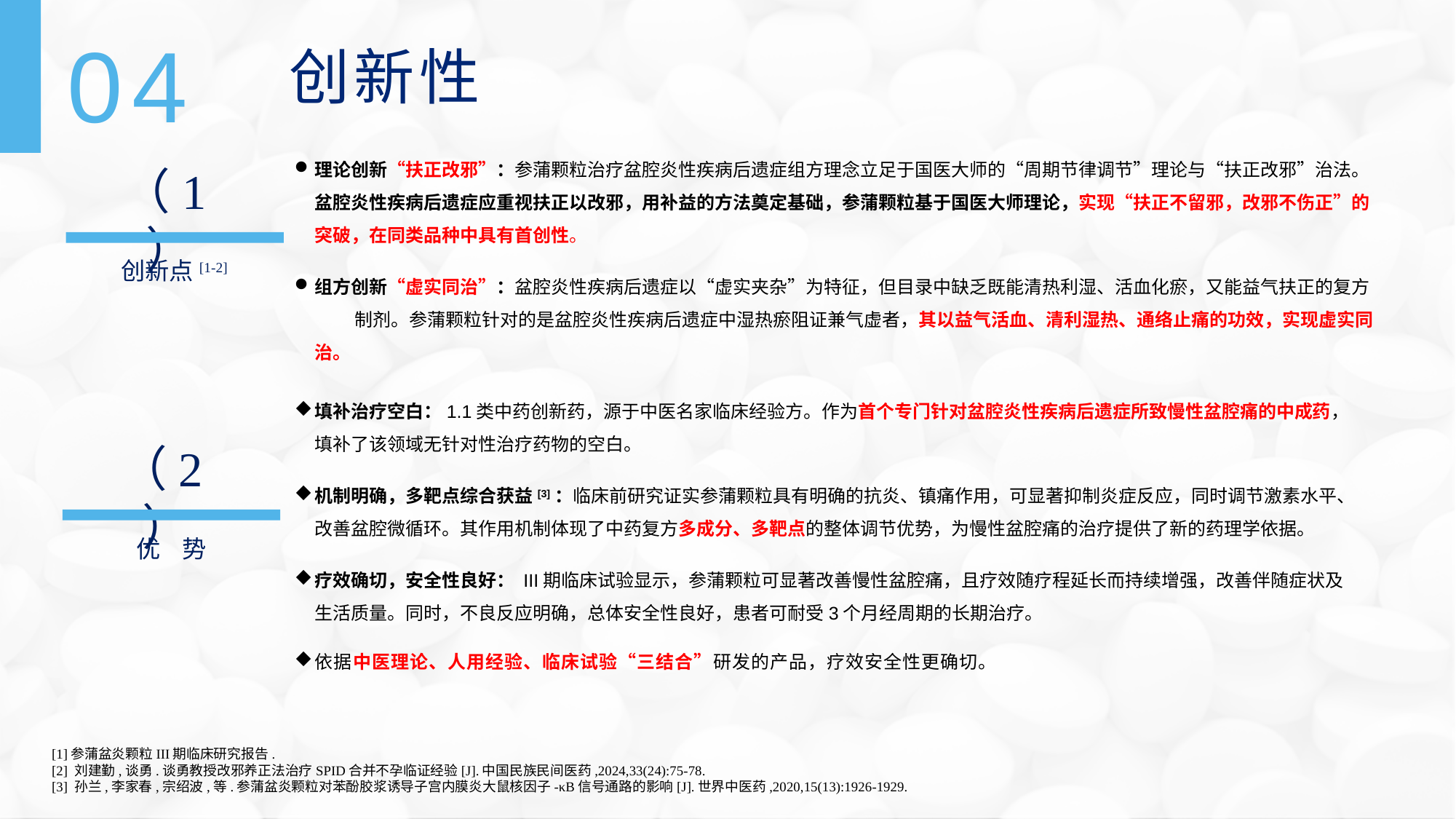

04
创新性
理论创新“扶正改邪”：参蒲颗粒治疗盆腔炎性疾病后遗症组方理念立足于国医大师的“周期节律调节”理论与“扶正改邪”治法。盆腔炎性疾病后遗症应重视扶正以改邪，用补益的方法奠定基础，参蒲颗粒基于国医大师理论，实现“扶正不留邪，改邪不伤正”的突破，在同类品种中具有首创性。

组方创新“虚实同治”：盆腔炎性疾病后遗症以“虚实夹杂”为特征，但目录中缺乏既能清热利湿、活血化瘀，又能益气扶正的复方            制剂。参蒲颗粒针对的是盆腔炎性疾病后遗症中湿热瘀阻证兼气虚者，其以益气活血、清利湿热、通络止痛的功效，实现虚实同治。

（1）

创新点[1-2]

填补治疗空白：1.1类中药创新药，源于中医名家临床经验方。作为首个专门针对盆腔炎性疾病后遗症所致慢性盆腔痛的中成药，填补了该领域无针对性治疗药物的空白。

机制明确，多靶点综合获益[3]：临床前研究证实参蒲颗粒具有明确的抗炎、镇痛作用，可显著抑制炎症反应，同时调节激素水平、改善盆腔微循环。其作用机制体现了中药复方多成分、多靶点的整体调节优势，为慢性盆腔痛的治疗提供了新的药理学依据。

疗效确切，安全性良好： III期临床试验显示，参蒲颗粒可显著改善慢性盆腔痛，且疗效随疗程延长而持续增强，改善伴随症状及生活质量。同时，不良反应明确，总体安全性良好，患者可耐受3个月经周期的长期治疗。

依据中医理论、人用经验、临床试验“三结合”研发的产品，疗效安全性更确切。
（2）

优    势
[1]参蒲盆炎颗粒III期临床研究报告.
[2] 刘建勤,谈勇.谈勇教授改邪养正法治疗SPID合并不孕临证经验[J].中国民族民间医药,2024,33(24):75-78.
[3] 孙兰,李家春,宗绍波,等.参蒲盆炎颗粒对苯酚胶浆诱导子宫内膜炎大鼠核因子-κB信号通路的影响[J].世界中医药,2020,15(13):1926-1929.
10